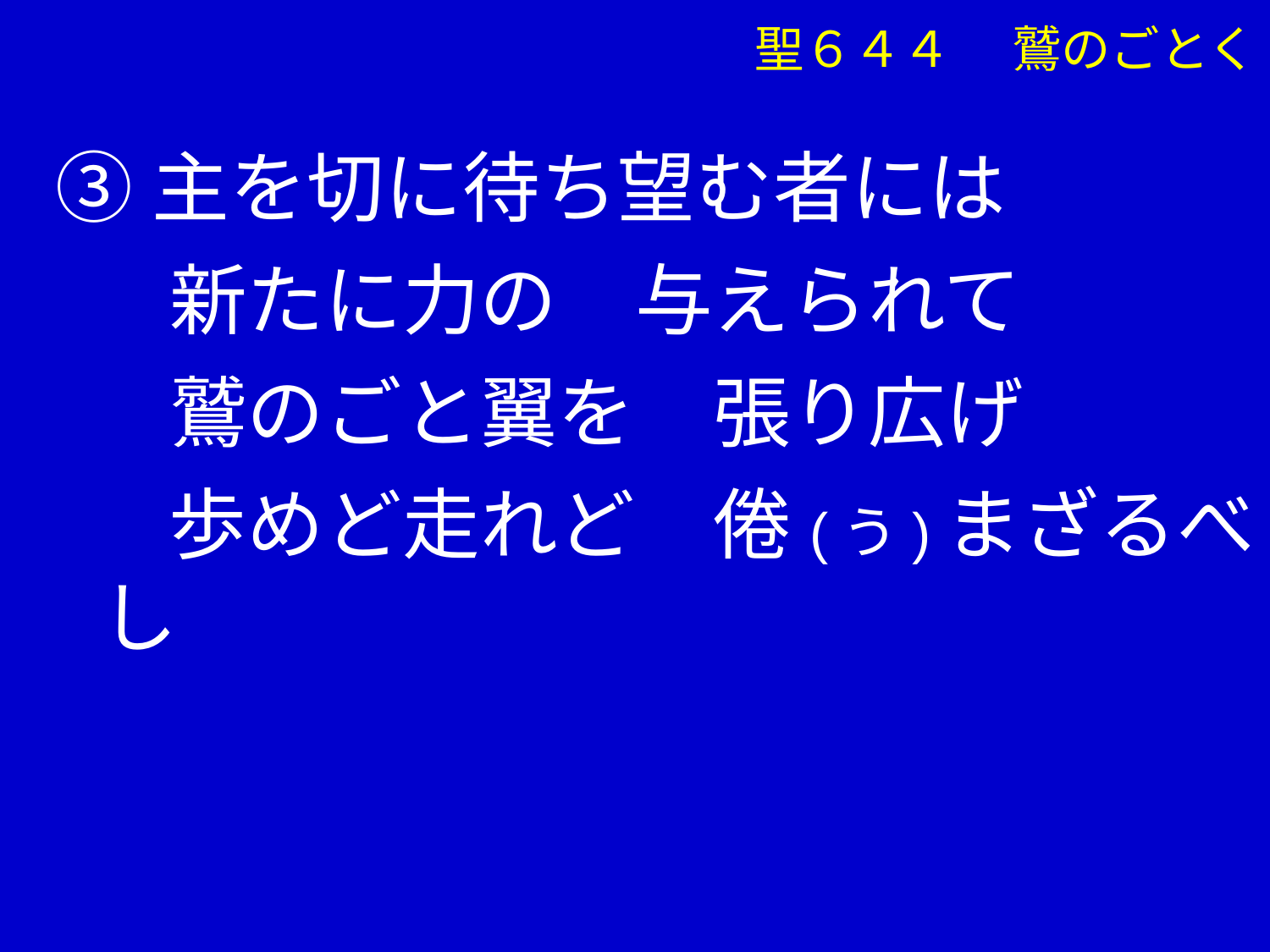

聖６４４　 鷲のごとく

③主を切に待ち望む者には
 　新たに力の　与えられて
 　鷲のごと翼を　張り広げ
 　歩めど走れど　倦(う)まざるべし